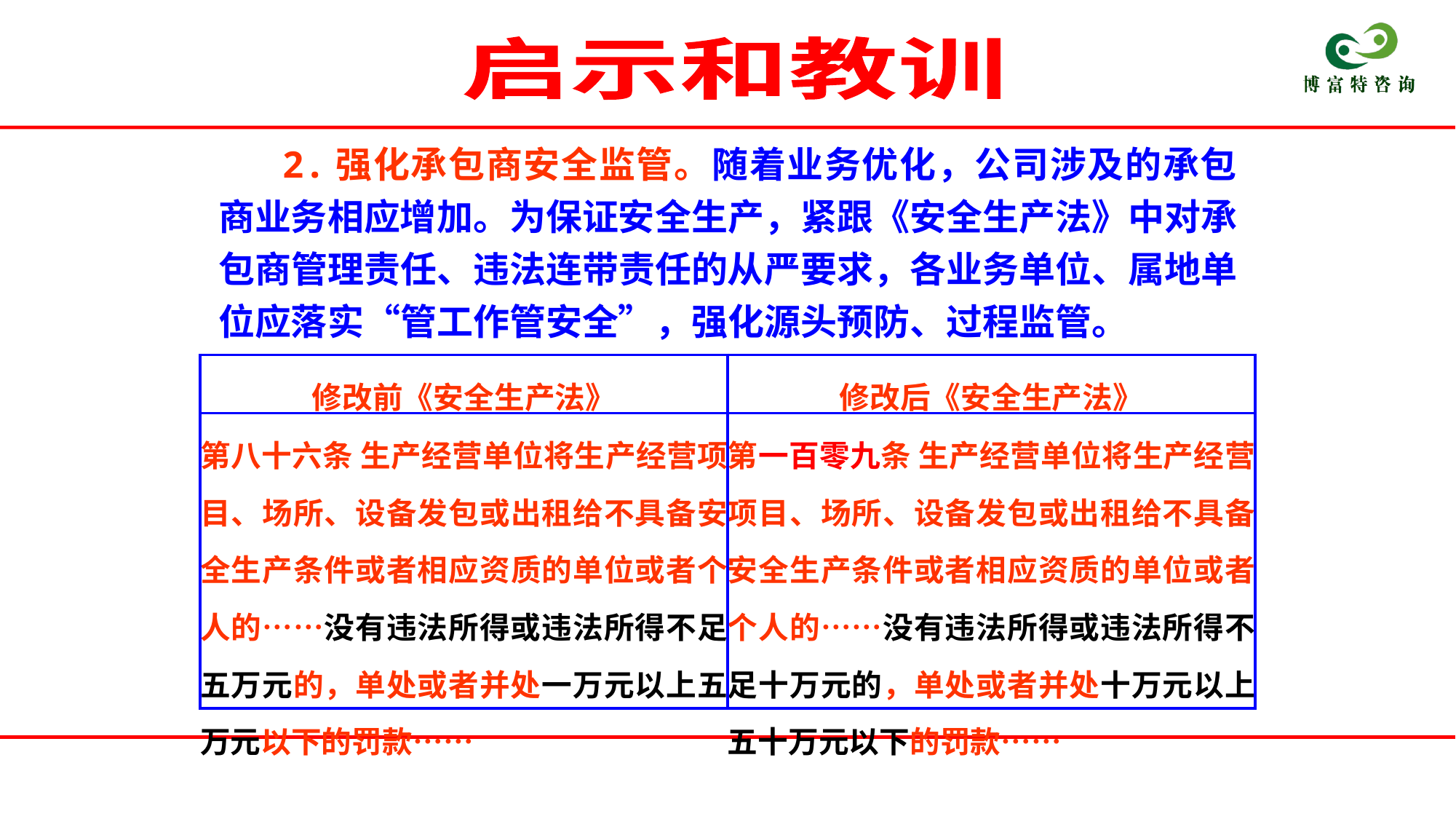

启示和教训
2.强化承包商安全监管。随着业务优化，公司涉及的承包商业务相应增加。为保证安全生产，紧跟《安全生产法》中对承包商管理责任、违法连带责任的从严要求，各业务单位、属地单位应落实“管工作管安全”，强化源头预防、过程监管。
| 修改前《安全生产法》 | 修改后《安全生产法》 |
| --- | --- |
| 第八十六条 生产经营单位将生产经营项目、场所、设备发包或出租给不具备安全生产条件或者相应资质的单位或者个人的……没有违法所得或违法所得不足五万元的，单处或者并处一万元以上五万元以下的罚款…… | 第一百零九条 生产经营单位将生产经营项目、场所、设备发包或出租给不具备安全生产条件或者相应资质的单位或者个人的……没有违法所得或违法所得不足十万元的，单处或者并处十万元以上五十万元以下的罚款…… |